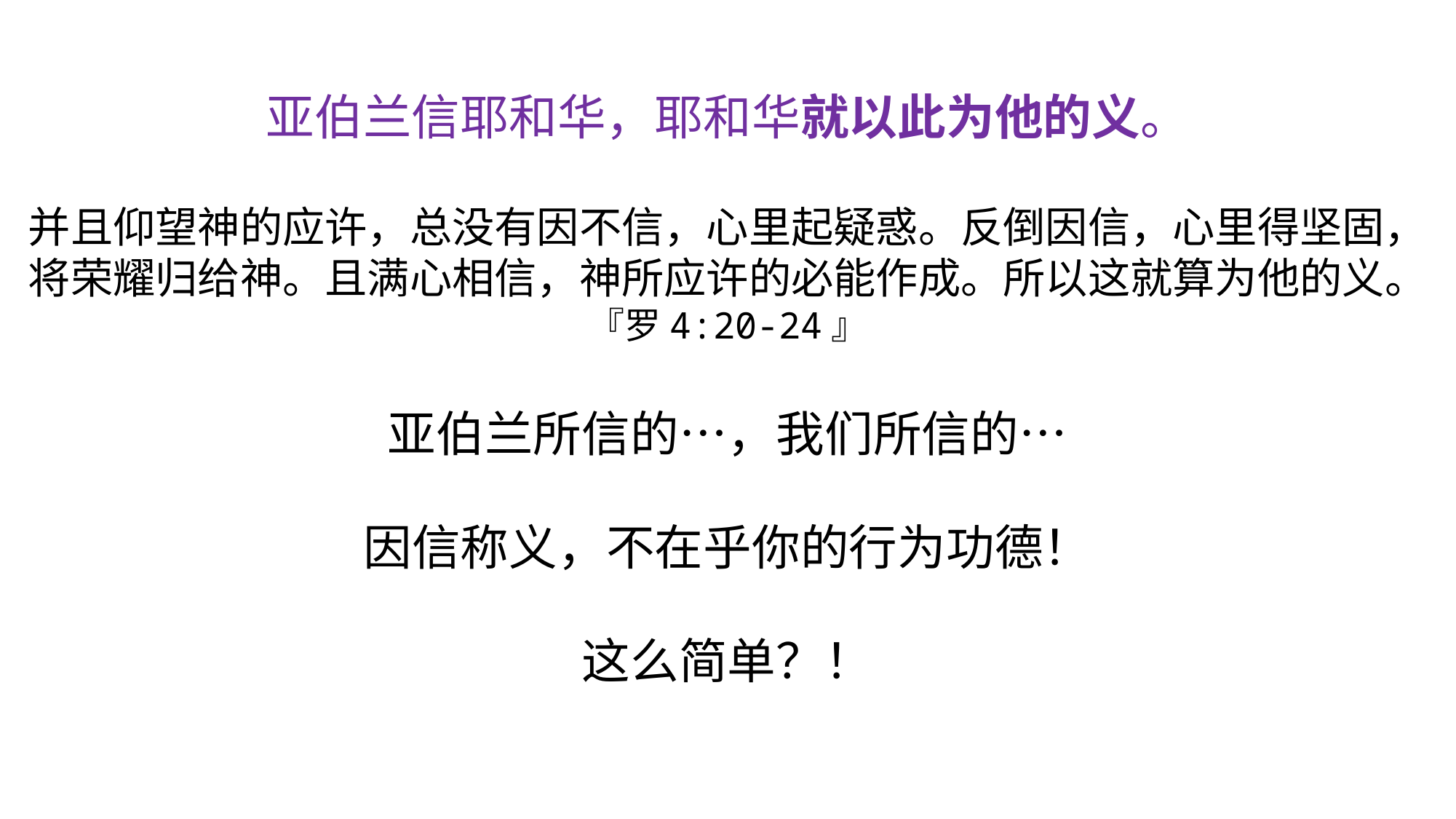

亚伯兰信耶和华，耶和华就以此为他的义。
并且仰望神的应许，总没有因不信，心里起疑惑。反倒因信，心里得坚固，将荣耀归给神。且满心相信，神所应许的必能作成。所以这就算为他的义。『罗4:20-24』
亚伯兰所信的…，我们所信的…
因信称义，不在乎你的行为功德！
这么简单？！